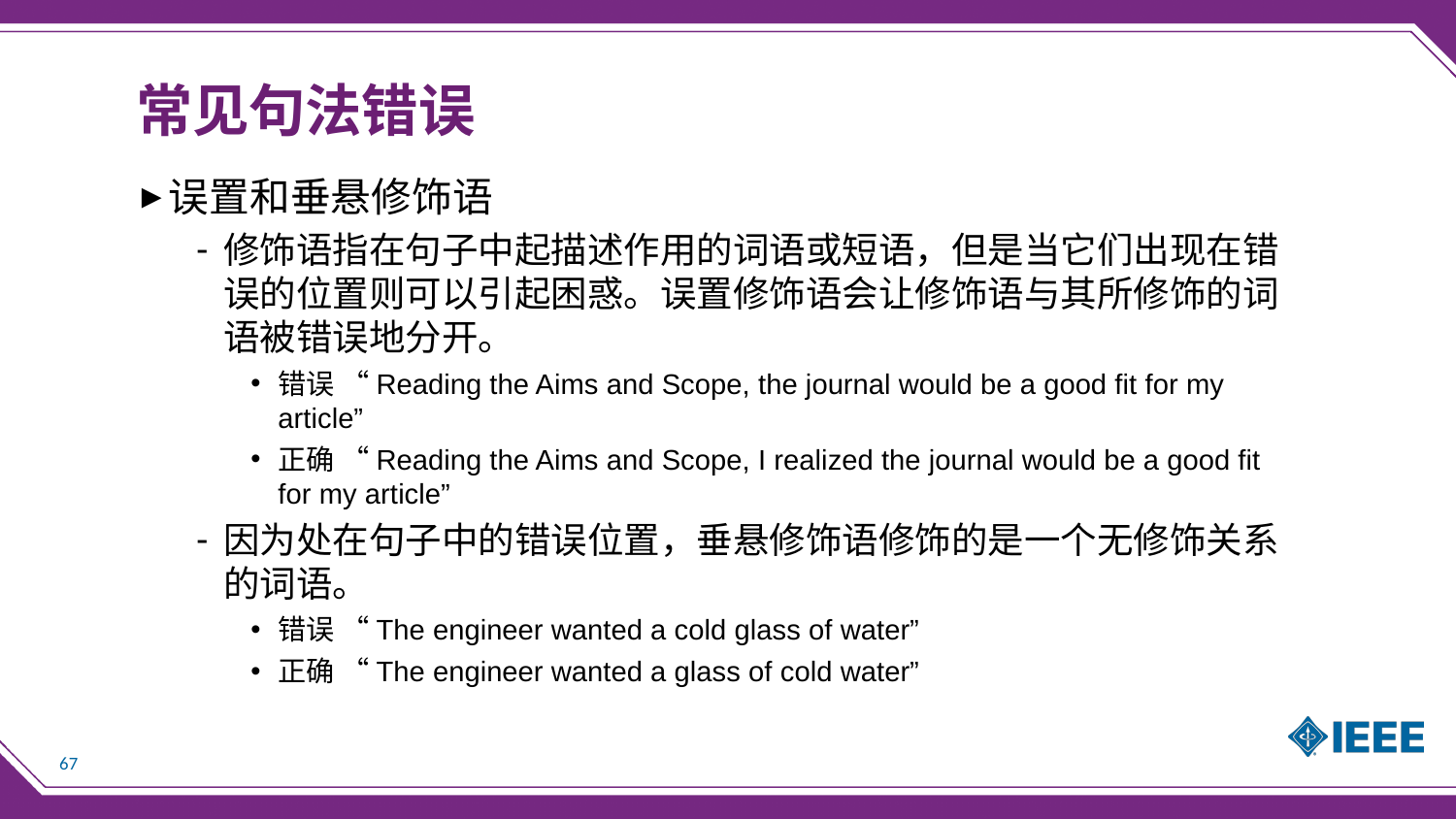

# 常见句法错误
误置和垂悬修饰语
修饰语指在句子中起描述作用的词语或短语，但是当它们出现在错误的位置则可以引起困惑。误置修饰语会让修饰语与其所修饰的词语被错误地分开。
错误 “Reading the Aims and Scope, the journal would be a good fit for my article”
正确 “Reading the Aims and Scope, I realized the journal would be a good fit for my article”
因为处在句子中的错误位置，垂悬修饰语修饰的是一个无修饰关系的词语。
错误 “The engineer wanted a cold glass of water”
正确 “The engineer wanted a glass of cold water”

67